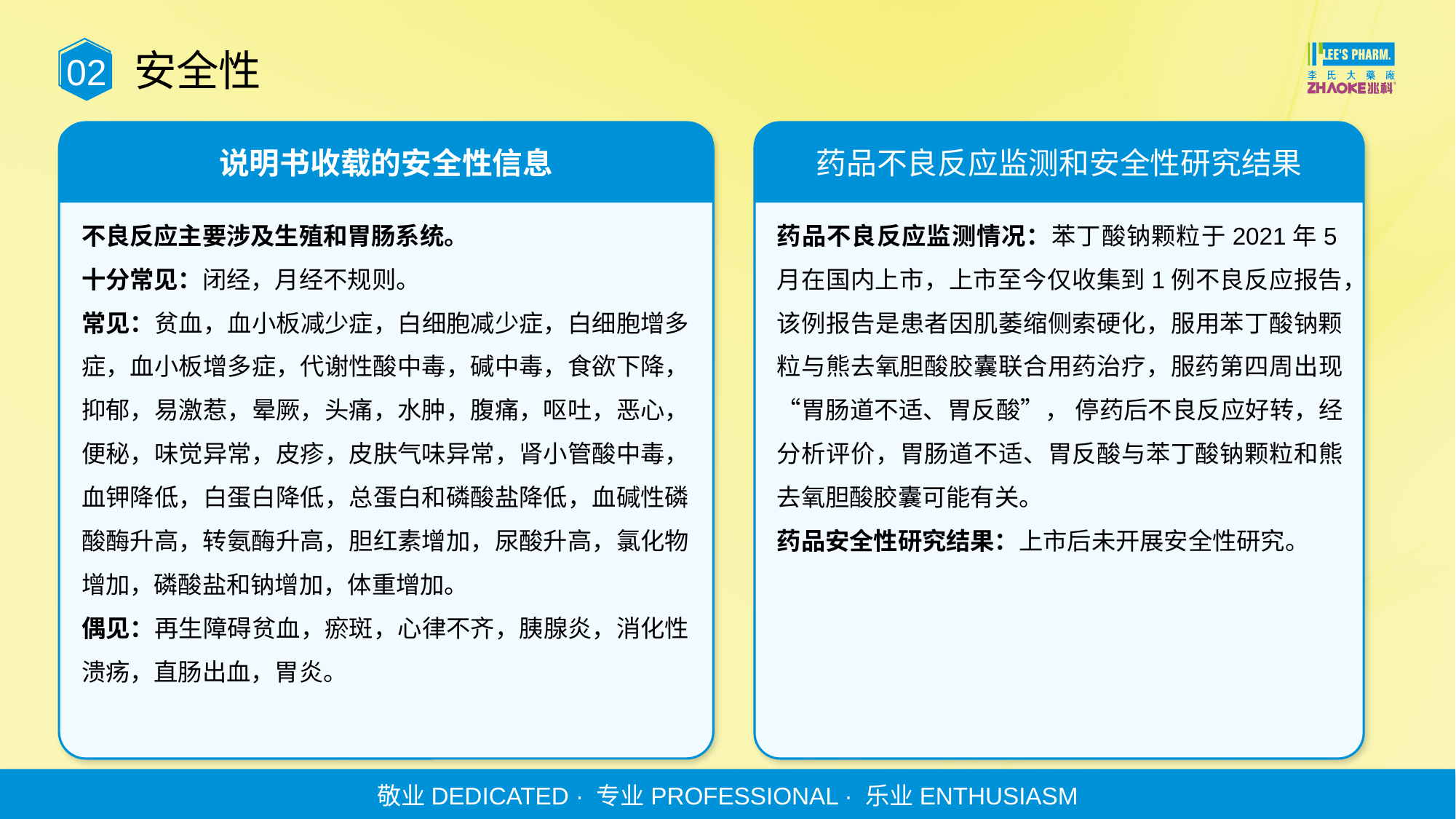

02
安全性

说明书收载的安全性信息
药品不良反应监测和安全性研究结果
不良反应主要涉及生殖和胃肠系统。
十分常见：闭经，月经不规则。
常见：贫血，血小板减少症，白细胞减少症，白细胞增多症，血小板增多症，代谢性酸中毒，碱中毒，食欲下降，抑郁，易激惹，晕厥，头痛，水肿，腹痛，呕吐，恶心，便秘，味觉异常，皮疹，皮肤气味异常，肾小管酸中毒，血钾降低，白蛋白降低，总蛋白和磷酸盐降低，血碱性磷酸酶升高，转氨酶升高，胆红素增加，尿酸升高，氯化物增加，磷酸盐和钠增加，体重增加。
偶见：再生障碍贫血，瘀斑，心律不齐，胰腺炎，消化性溃疡，直肠出血，胃炎。
药品不良反应监测情况：苯丁酸钠颗粒于2021年5月在国内上市，上市至今仅收集到1例不良反应报告，该例报告是患者因肌萎缩侧索硬化，服用苯丁酸钠颗粒与熊去氧胆酸胶囊联合用药治疗，服药第四周出现“胃肠道不适、胃反酸”， 停药后不良反应好转，经分析评价，胃肠道不适、胃反酸与苯丁酸钠颗粒和熊去氧胆酸胶囊可能有关。
药品安全性研究结果：上市后未开展安全性研究。